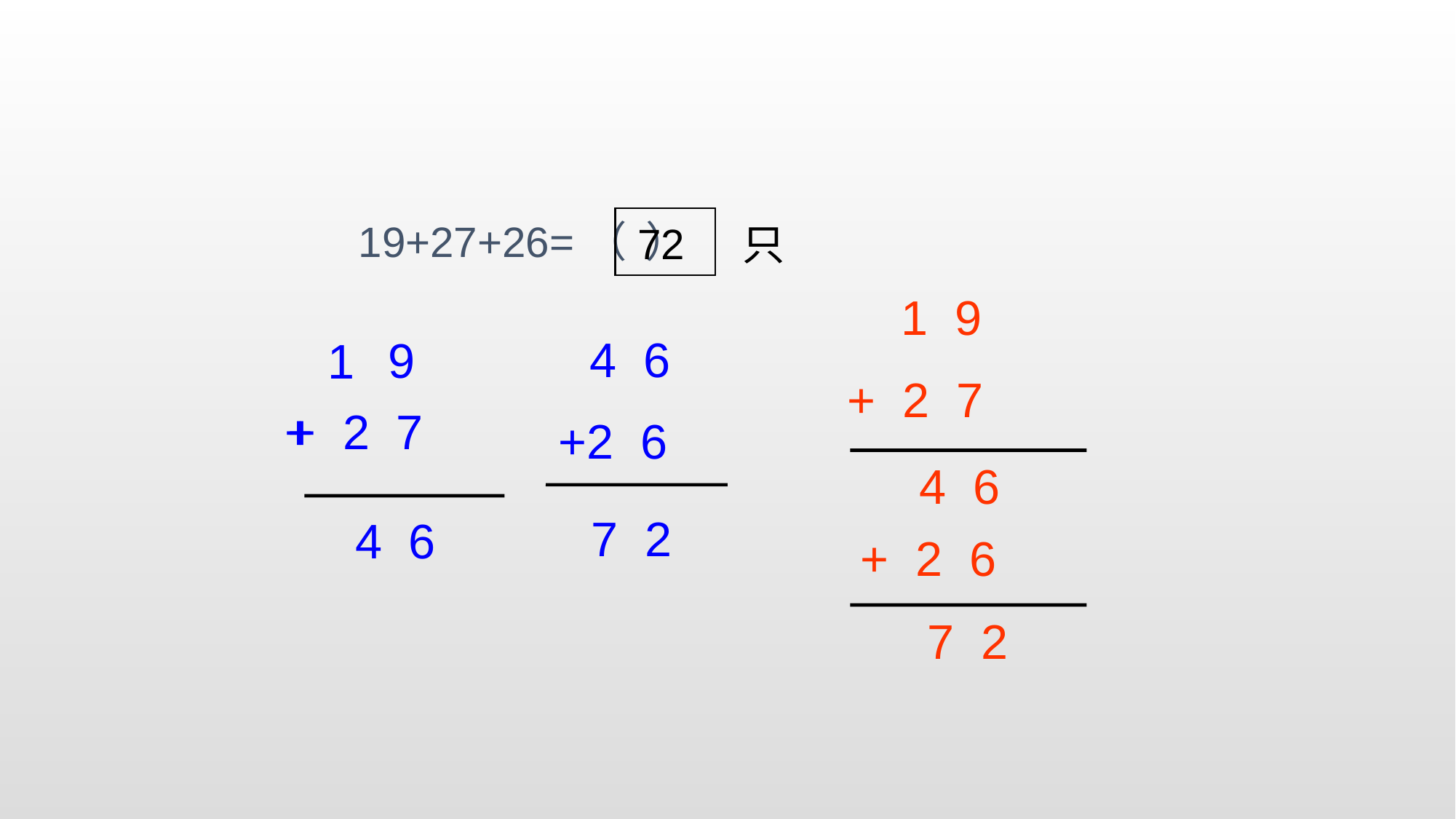

19+27+26=（  ）
72
只
     1  9
 +  2  7

4  6
        9

     1

+  2  7
+
+2  6

4  6

7  2
4  6
+  2  6

7  2